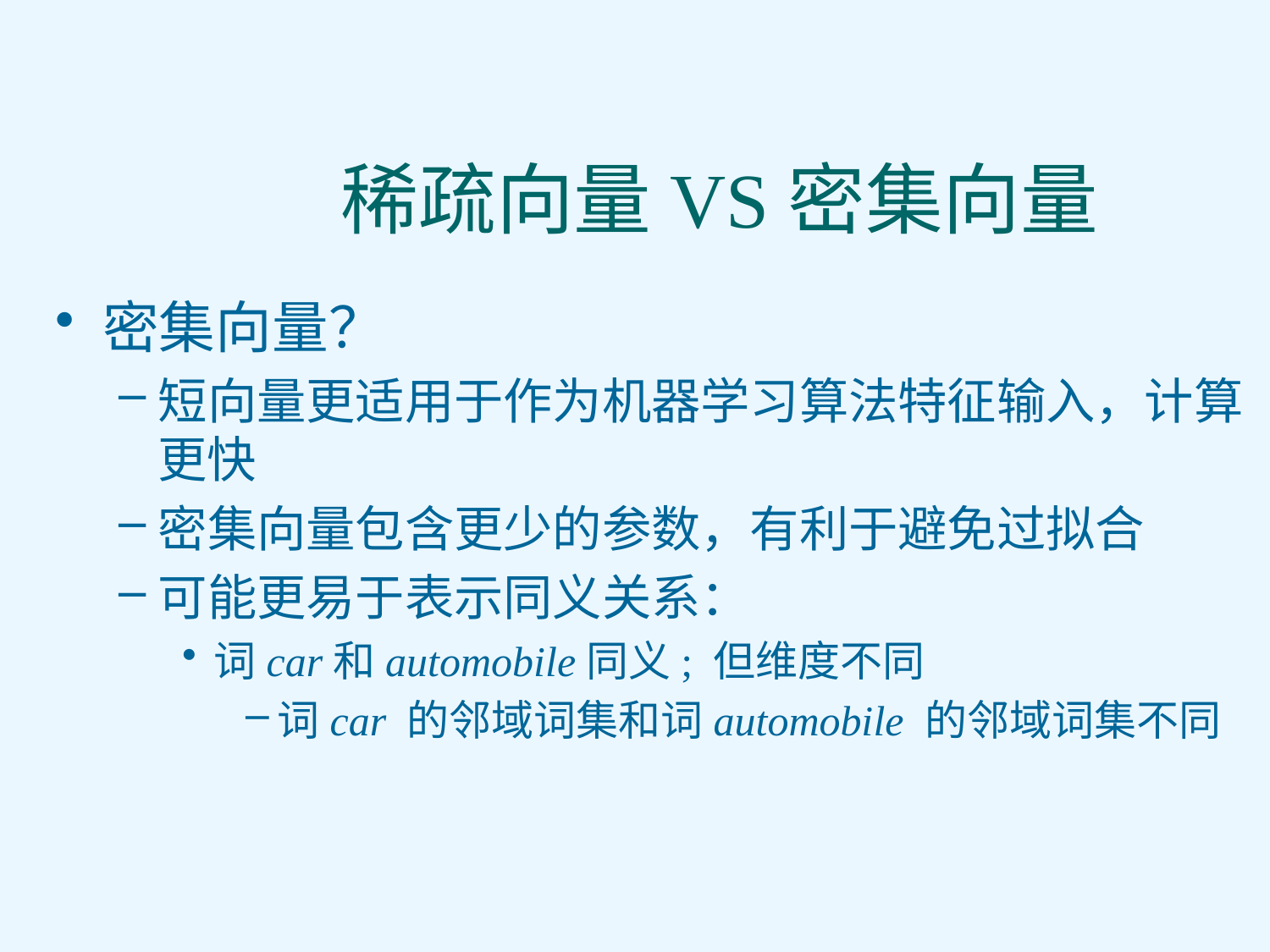

# 稀疏向量VS密集向量
密集向量？
短向量更适用于作为机器学习算法特征输入，计算更快
密集向量包含更少的参数，有利于避免过拟合
可能更易于表示同义关系：
词car和automobile同义; 但维度不同
词car 的邻域词集和词automobile 的邻域词集不同